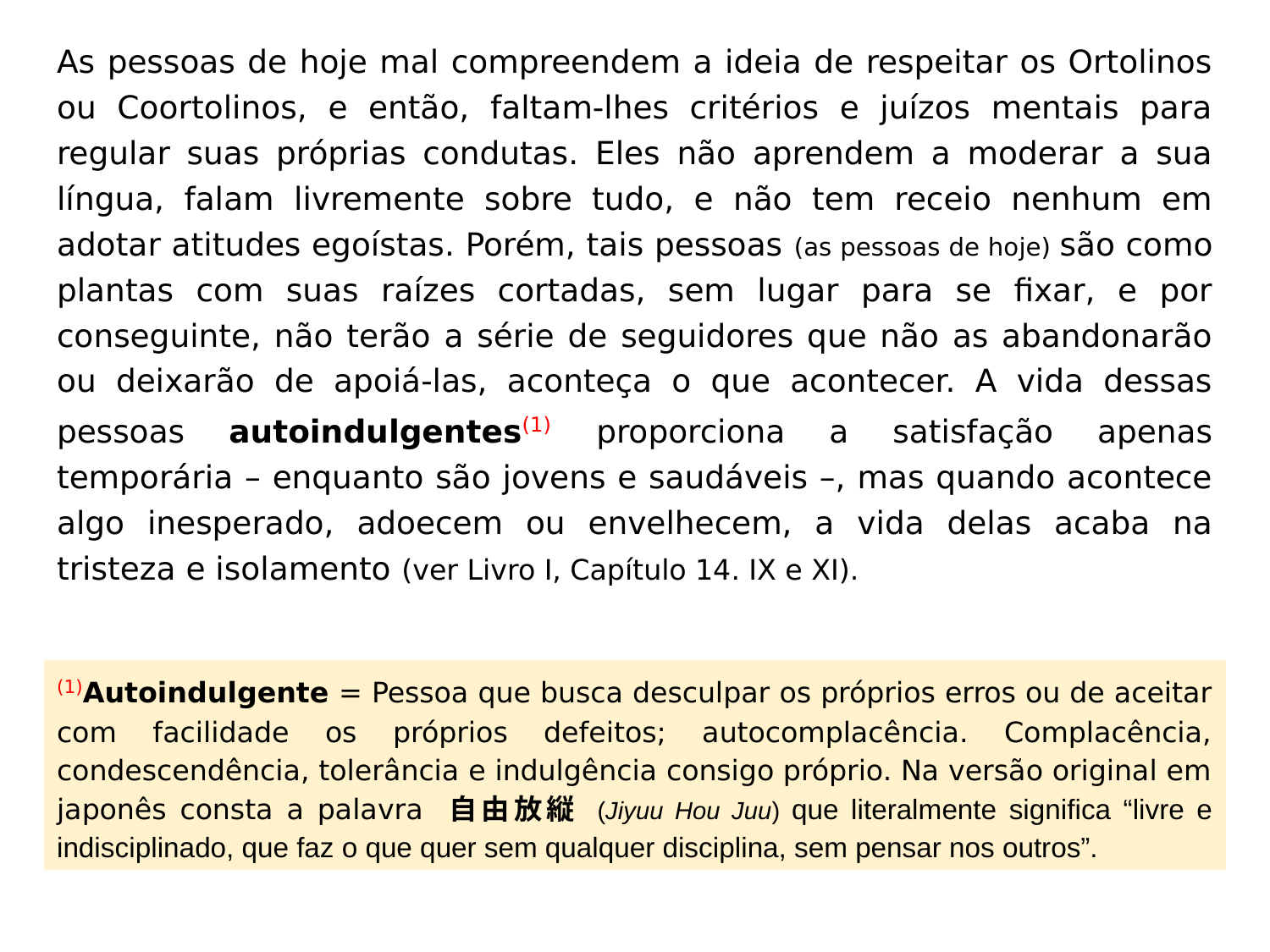

As pessoas de hoje mal compreendem a ideia de respeitar os Ortolinos ou Coortolinos, e então, faltam-lhes critérios e juízos mentais para regular suas próprias condutas. Eles não aprendem a moderar a sua língua, falam livremente sobre tudo, e não tem receio nenhum em adotar atitudes egoístas. Porém, tais pessoas (as pessoas de hoje) são como plantas com suas raízes cortadas, sem lugar para se fixar, e por conseguinte, não terão a série de seguidores que não as abandonarão ou deixarão de apoiá-las, aconteça o que acontecer. A vida dessas pessoas autoindulgentes(1) proporciona a satisfação apenas temporária – enquanto são jovens e saudáveis –, mas quando acontece algo inesperado, adoecem ou envelhecem, a vida delas acaba na tristeza e isolamento (ver Livro I, Capítulo 14. IX e XI).
(1)Autoindulgente = Pessoa que busca desculpar os próprios erros ou de aceitar com facilidade os próprios defeitos; autocomplacência. Complacência, condescendência, tolerância e indulgência consigo próprio. Na versão original em japonês consta a palavra 自由放縦 (Jiyuu Hou Juu) que literalmente significa “livre e indisciplinado, que faz o que quer sem qualquer disciplina, sem pensar nos outros”.